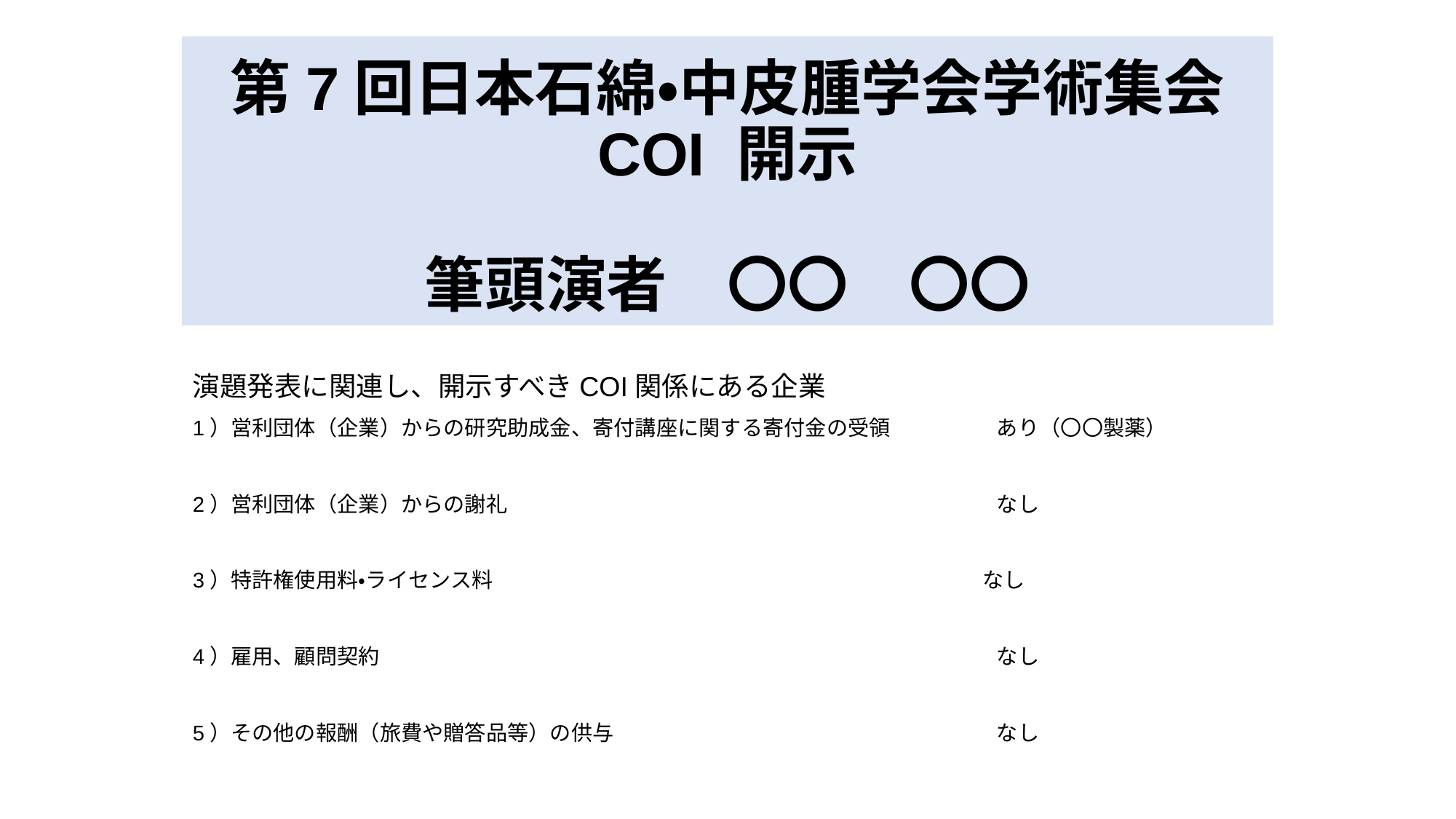

# 第7回日本石綿・中皮腫学会学術集会 COI 開示 筆頭演者　〇〇　〇〇
演題発表に関連し、開示すべきCOI関係にある企業
1）営利団体（企業）からの研究助成金、寄付講座に関する寄付金の受領　　　　　あり（〇〇製薬）

2）営利団体（企業）からの謝礼　　　　　　　　　　　　　　　　　　　　　　　なし

3）特許権使用料・ライセンス料　　　　　　　　　　　　　　　　　　　　　　　なし

4）雇用、顧問契約　　　　　　　　　　　　　　　　　　　　　　　　　　　　　なし

5）その他の報酬（旅費や贈答品等）の供与　　　　　　　　　　　　　　　　　　なし